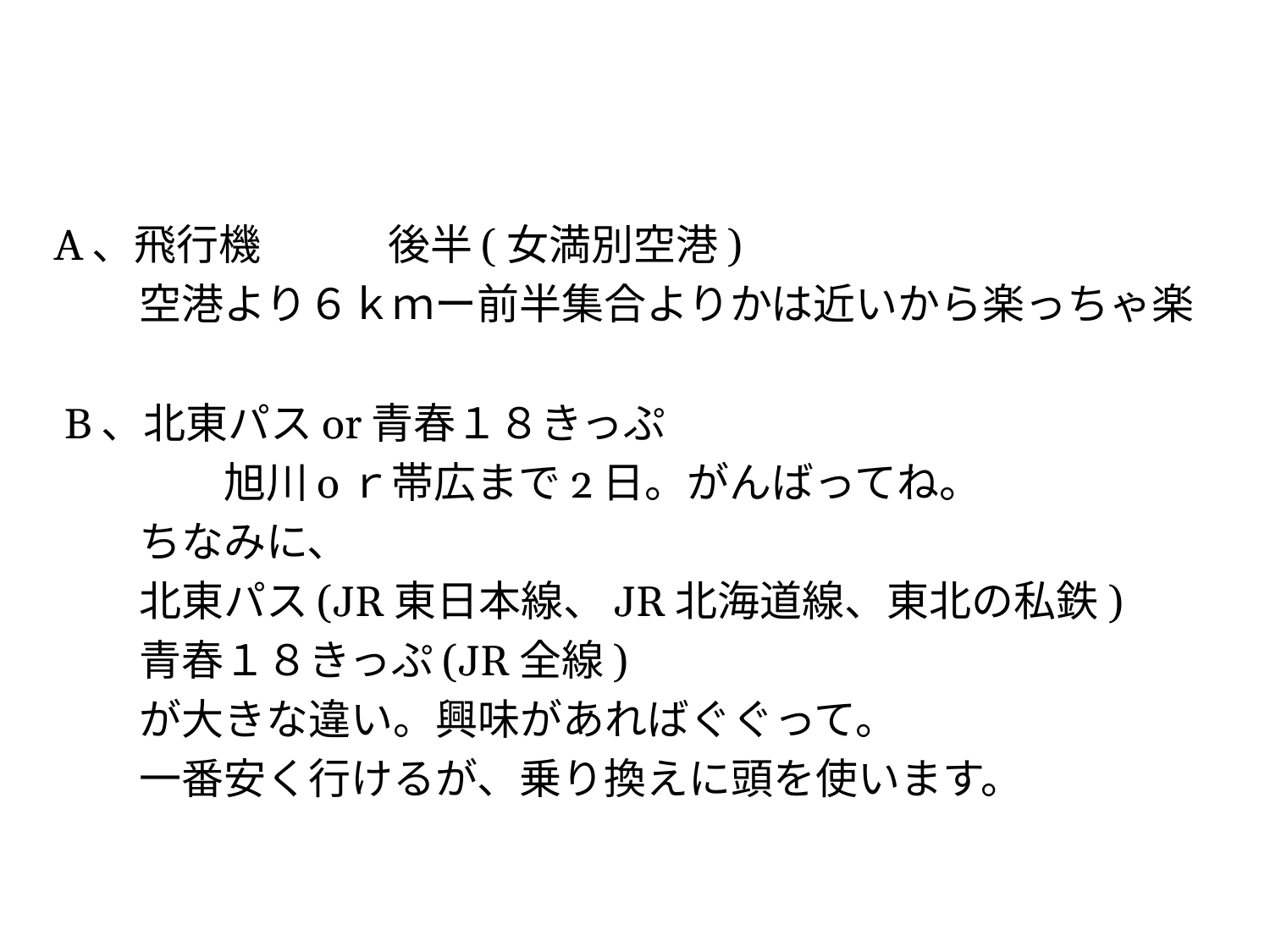

#
A、飛行機　　　後半(女満別空港)
　　空港より６ｋｍー前半集合よりかは近いから楽っちゃ楽

 B、北東パスor青春１８きっぷ
　　　　旭川oｒ帯広まで2日。がんばってね。
　　ちなみに、
　　北東パス(JR東日本線、JR北海道線、東北の私鉄)
　　青春１８きっぷ(JR全線)
　　が大きな違い。興味があればぐぐって。
　　一番安く行けるが、乗り換えに頭を使います。